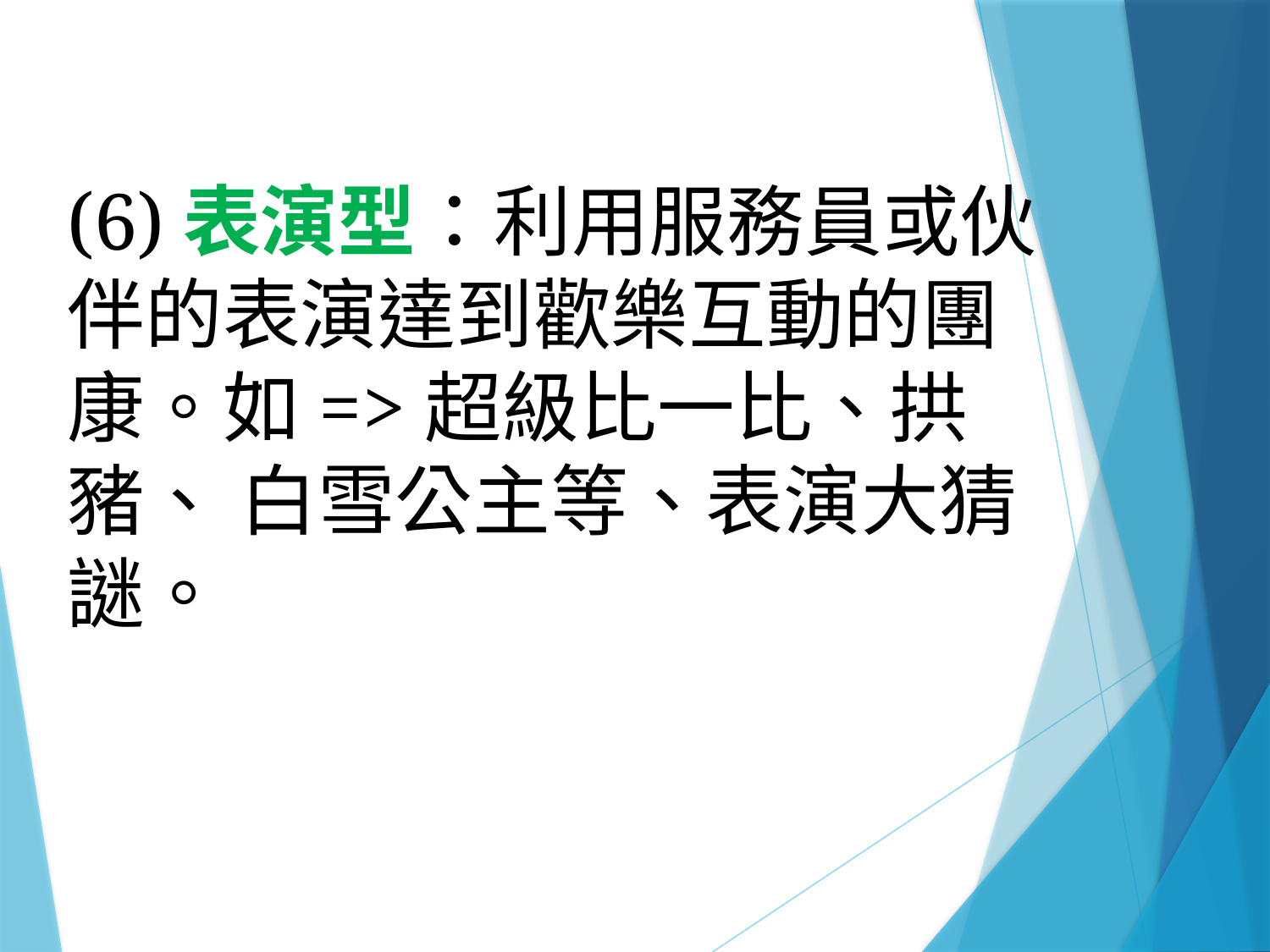

(6)表演型：利用服務員或伙伴的表演達到歡樂互動的團康。如=>超級比一比、拱豬、 白雪公主等、表演大猜謎。